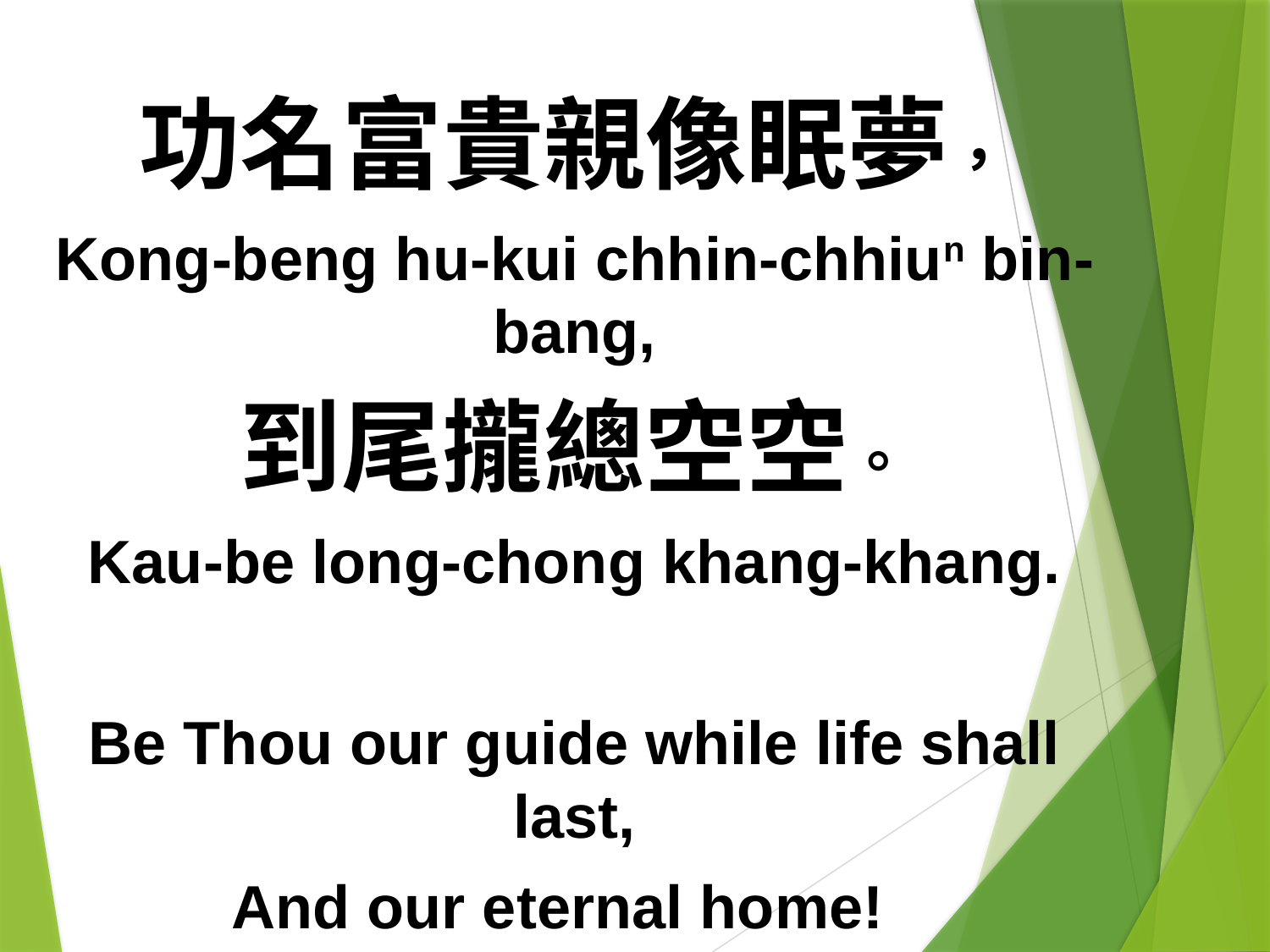

功名富貴親像眠夢，
Kong-beng hu-kui chhin-chhiun bin-bang,
到尾攏總空空。
Kau-be long-chong khang-khang.

Be Thou our guide while life shall last,
And our eternal home!